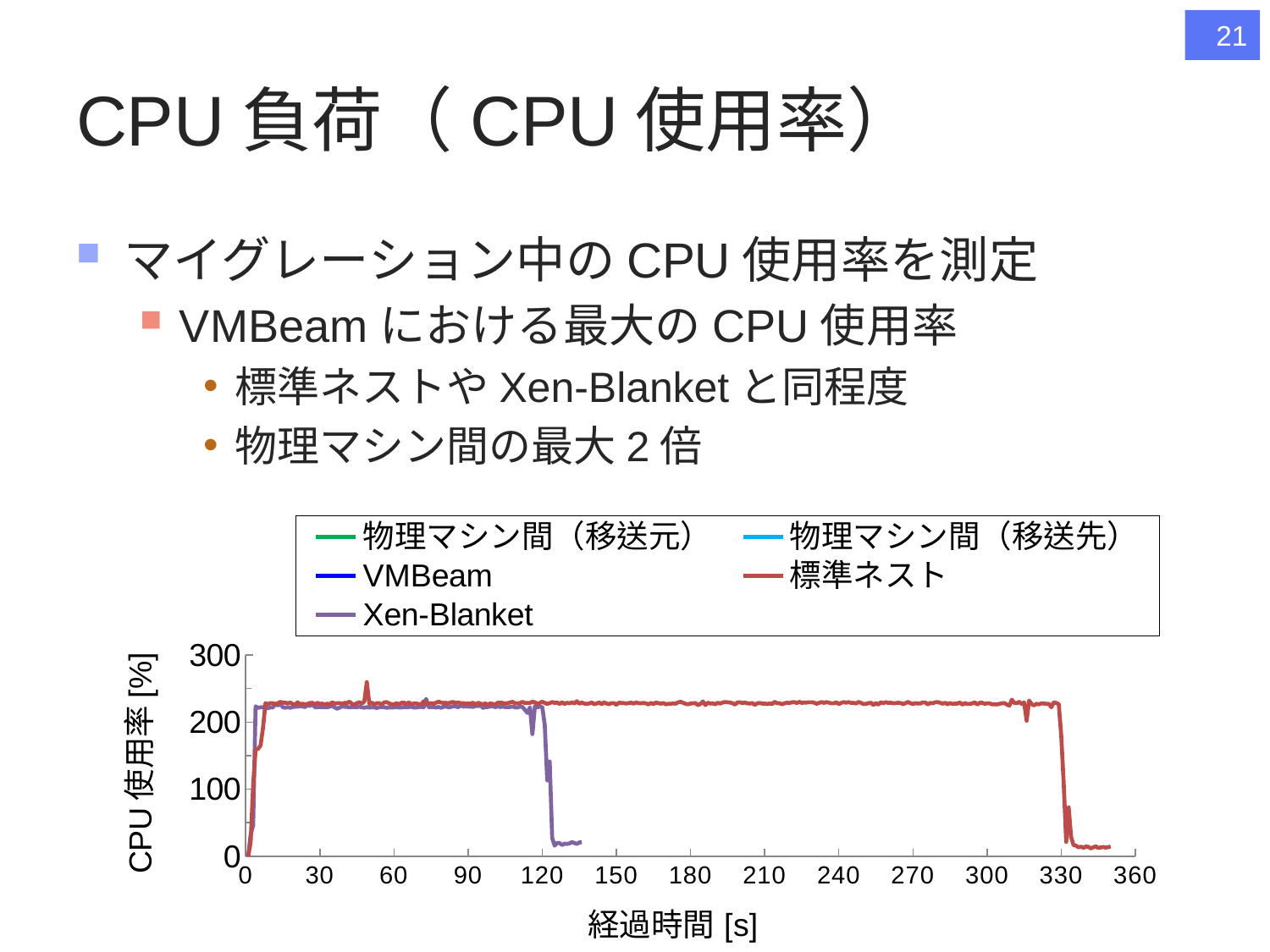

21
# CPU負荷（CPU使用率）
マイグレーション中のCPU使用率を測定
VMBeamにおける最大のCPU使用率
標準ネストやXen-Blanketと同程度
物理マシン間の最大2倍

### Chart

| Category | 物理マシン間（移送元） | 物理マシン間（移送先） | VMBeam | 標準ネスト | Xen-Blanket |
|---|---|---|---|---|---|